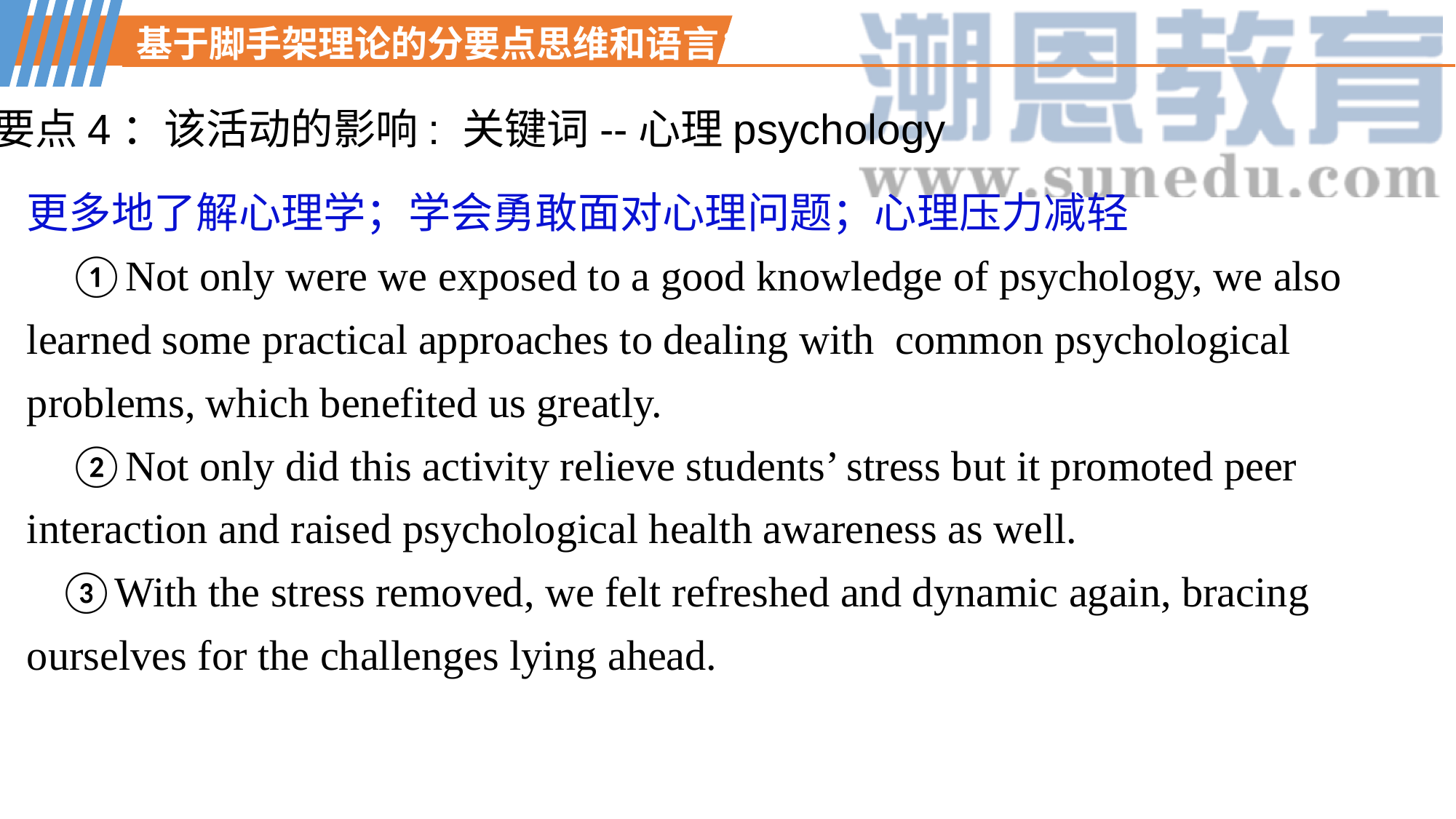

基于脚手架理论的分要点思维和语言：
要点4：该活动的影响: 关键词--心理psychology
更多地了解心理学；学会勇敢面对心理问题；心理压力减轻
    ①Not only were we exposed to a good knowledge of psychology, we also learned some practical approaches to dealing with  common psychological problems, which benefited us greatly.
    ②Not only did this activity relieve students’ stress but it promoted peer interaction and raised psychological health awareness as well.
   ③With the stress removed, we felt refreshed and dynamic again, bracing ourselves for the challenges lying ahead.